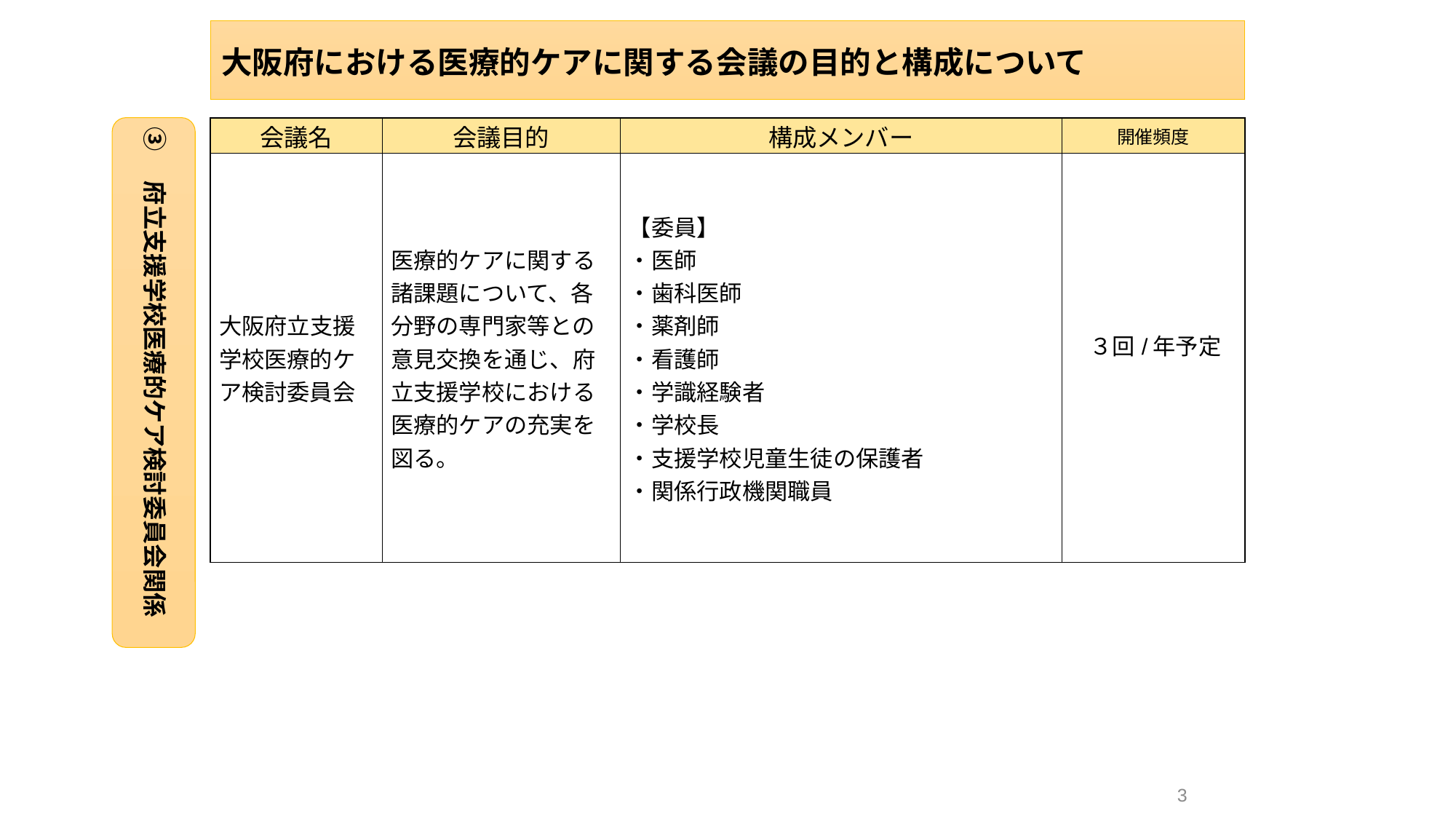

# 大阪府における医療的ケアに関する会議の目的と構成について
| 会議名 | 会議目的 | 構成メンバー | 開催頻度 |
| --- | --- | --- | --- |
| 大阪府立支援学校医療的ケア検討委員会 | 医療的ケアに関する諸課題について、各分野の専門家等との意見交換を通じ、府立支援学校における医療的ケアの充実を図る。 | 【委員】　　　　　　　　　　　　　 ・医師 ・歯科医師 ・薬剤師 ・看護師 ・学識経験者 ・学校長 ・支援学校児童生徒の保護者 ・関係行政機関職員 | ３回/年予定 |
③　府立支援学校医療的ケア検討委員会関係
3